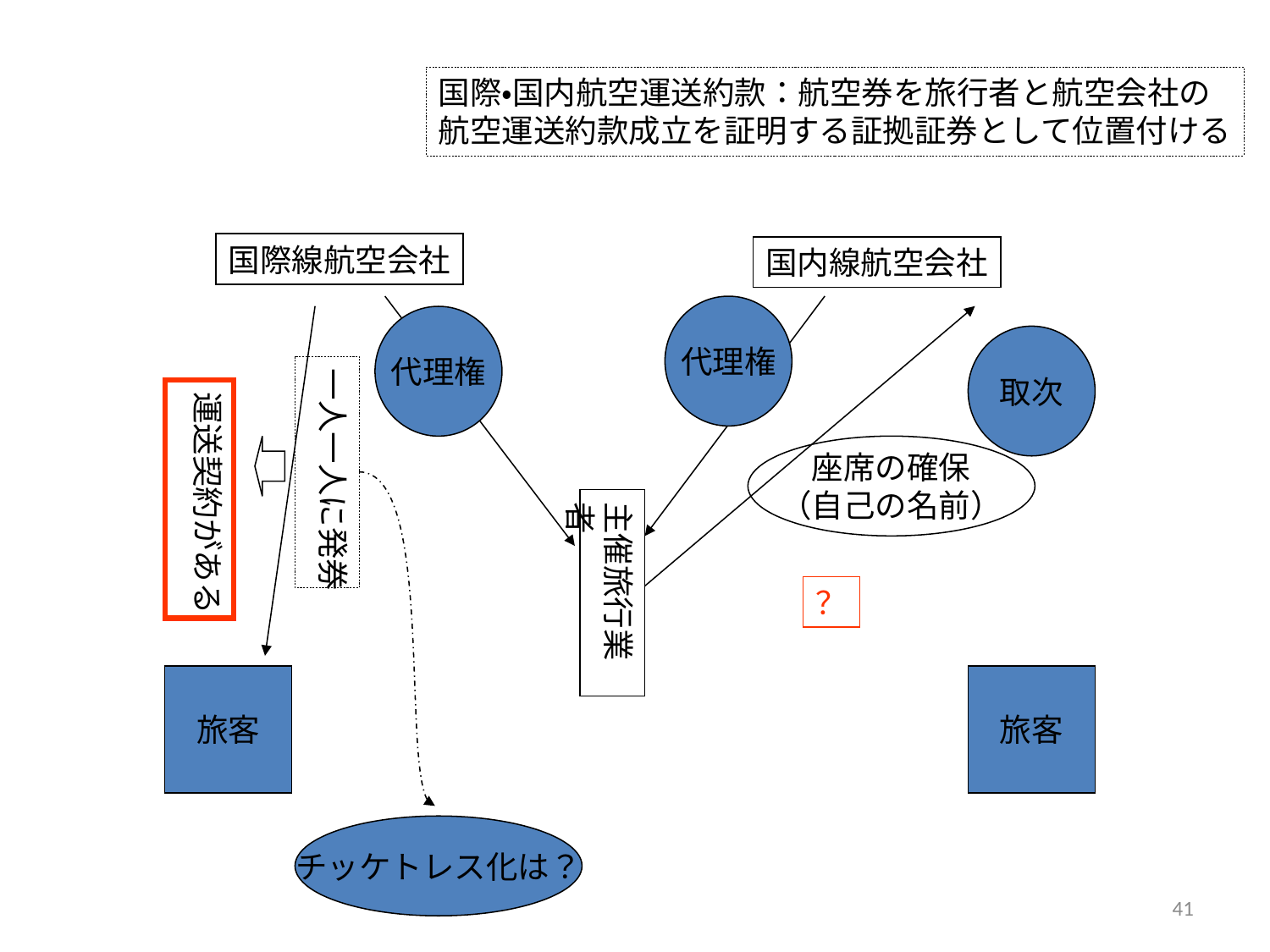

国際・国内航空運送約款：航空券を旅行者と航空会社の
航空運送約款成立を証明する証拠証券として位置付ける
国際線航空会社
国内線航空会社

代理権

代理権
取次
一人一人に発券
運送契約がある

座席の確保
（自己の名前）
主催旅行業者
？
旅客
旅客
チッケトレス化は？
41